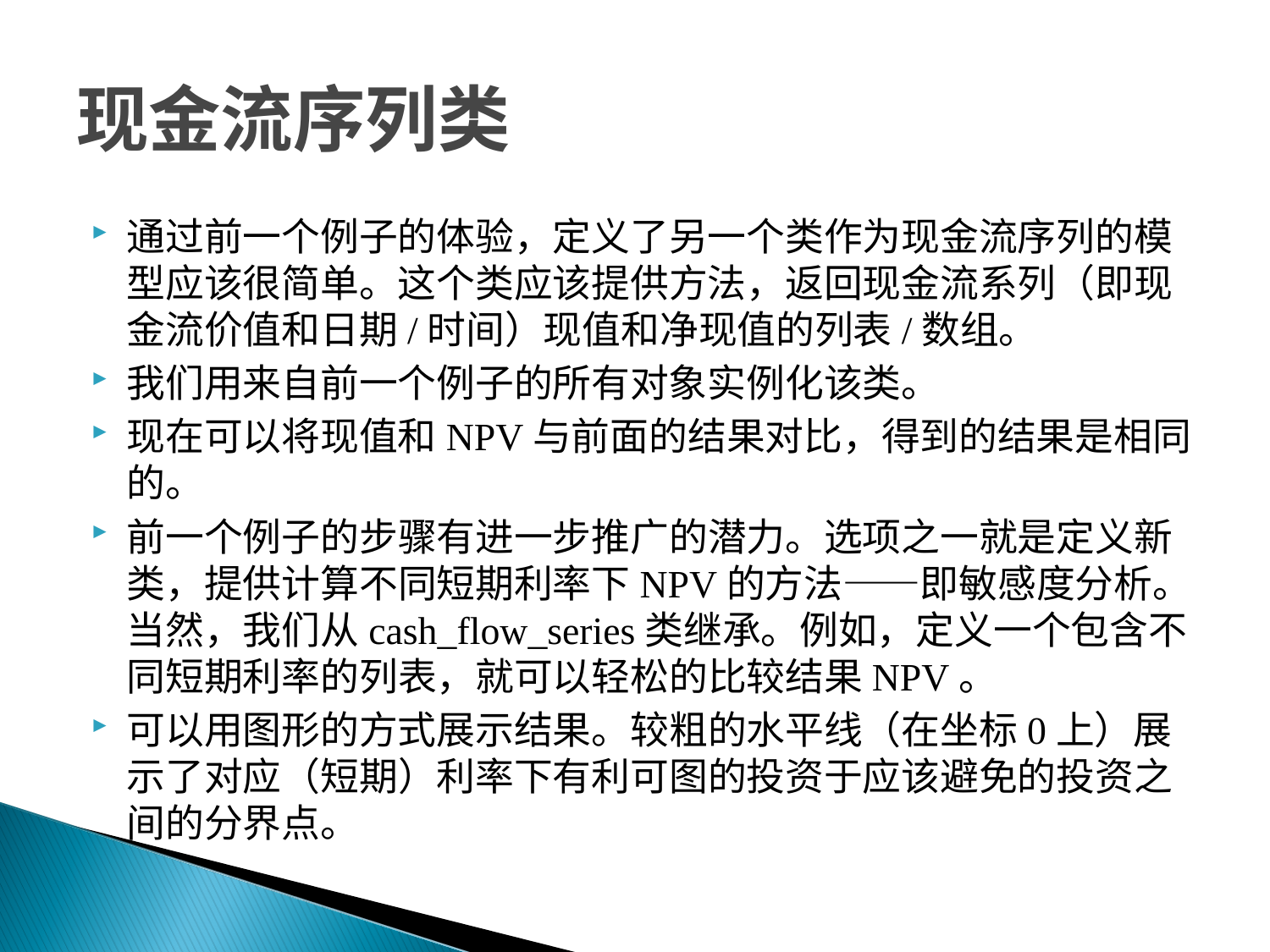

# 现金流序列类
通过前一个例子的体验，定义了另一个类作为现金流序列的模型应该很简单。这个类应该提供方法，返回现金流系列（即现金流价值和日期/时间）现值和净现值的列表/数组。
我们用来自前一个例子的所有对象实例化该类。
现在可以将现值和NPV与前面的结果对比，得到的结果是相同的。
前一个例子的步骤有进一步推广的潜力。选项之一就是定义新类，提供计算不同短期利率下NPV的方法——即敏感度分析。当然，我们从cash_flow_series类继承。例如，定义一个包含不同短期利率的列表，就可以轻松的比较结果NPV。
可以用图形的方式展示结果。较粗的水平线（在坐标0上）展示了对应（短期）利率下有利可图的投资于应该避免的投资之间的分界点。